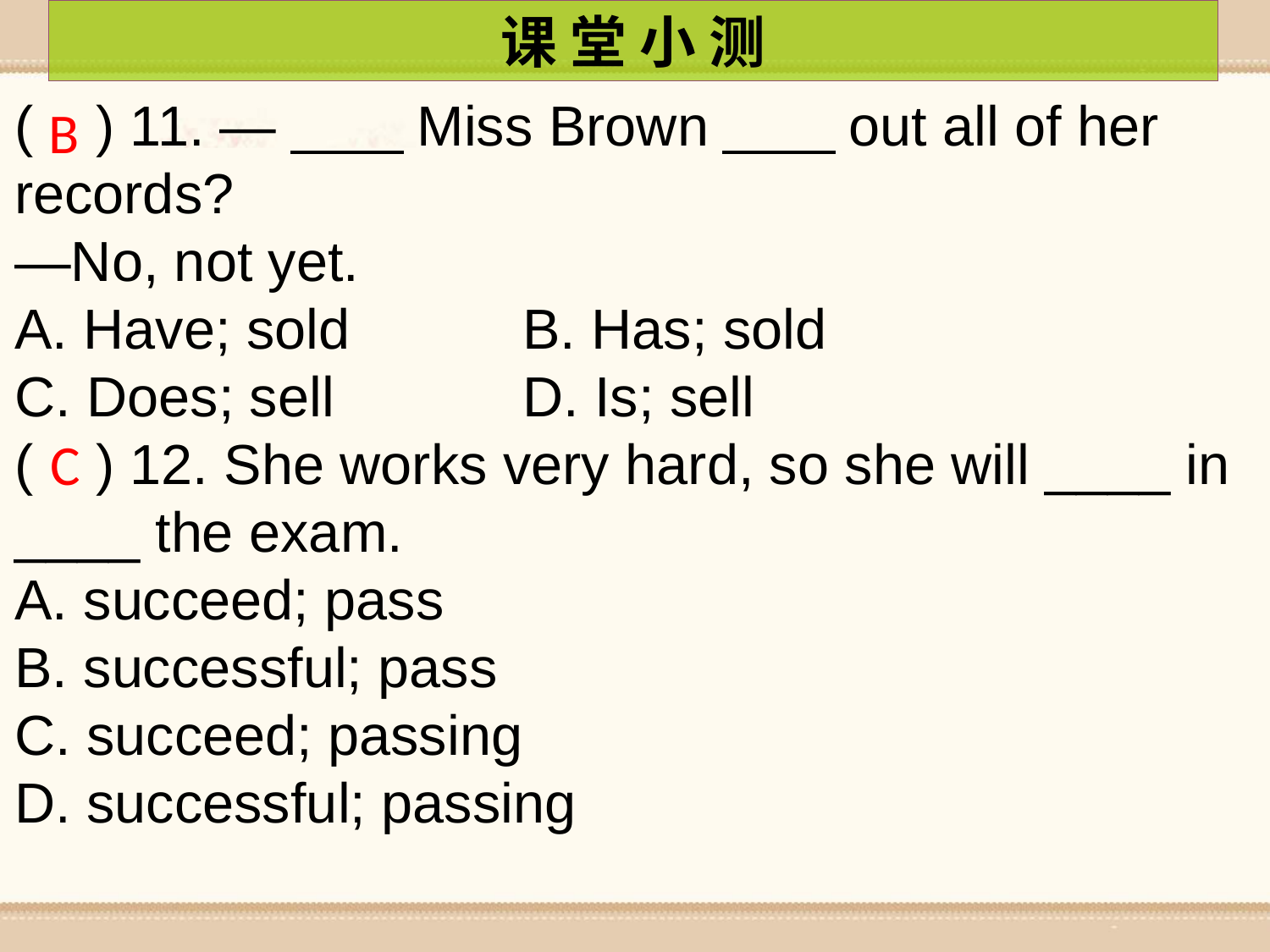

课 堂 小 测
(    ) 11. —　　Miss Brown　　out all of her records?
—No, not yet.
A. Have; sold		B. Has; sold
C. Does; sell		D. Is; sell
(    ) 12. She works very hard, so she will ____ in ____ the exam.
A. succeed; pass
B. successful; pass
C. succeed; passing
D. successful; passing
B
C